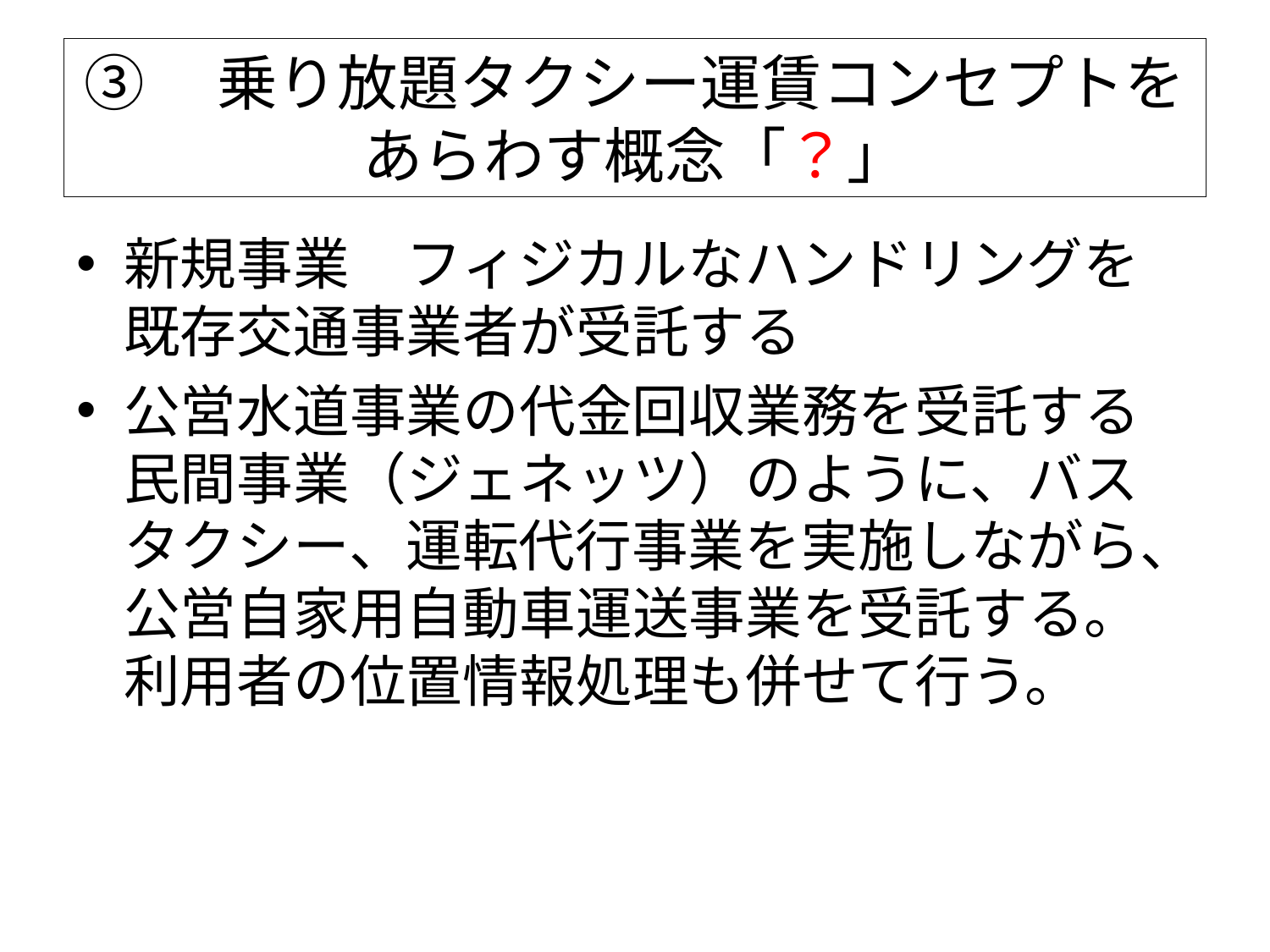

# ③　乗り放題タクシー運賃コンセプトをあらわす概念「？」
新規事業　フィジカルなハンドリングを既存交通事業者が受託する
公営水道事業の代金回収業務を受託する民間事業（ジェネッツ）のように、バスタクシー、運転代行事業を実施しながら、公営自家用自動車運送事業を受託する。利用者の位置情報処理も併せて行う。